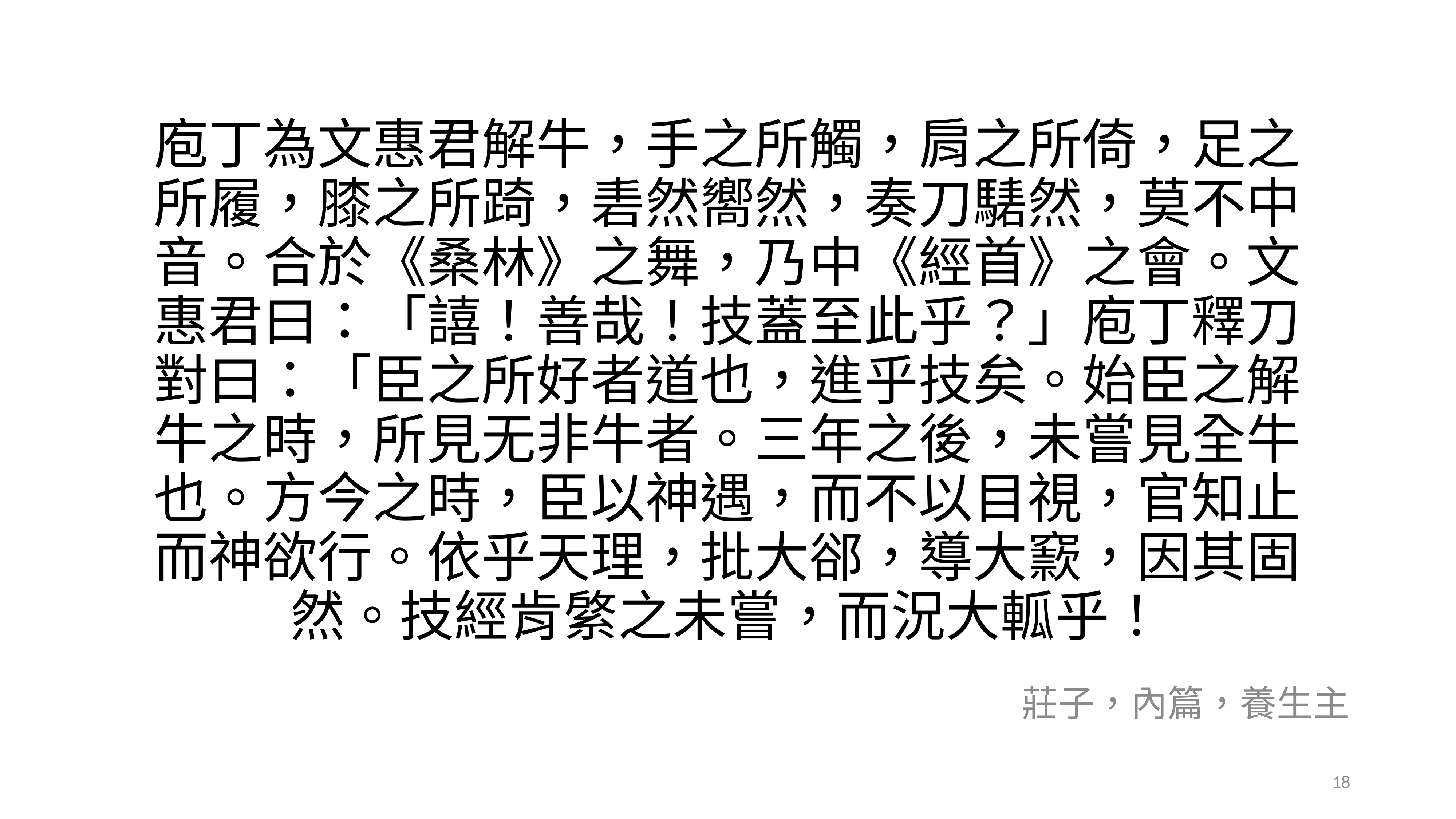

# 庖丁為文惠君解牛，手之所觸，肩之所倚，足之所履，膝之所踦，砉然嚮然，奏刀騞然，莫不中音。合於《桑林》之舞，乃中《經首》之會。文惠君曰：「譆！善哉！技蓋至此乎？」庖丁釋刀對曰：「臣之所好者道也，進乎技矣。始臣之解牛之時，所見无非牛者。三年之後，未嘗見全牛也。方今之時，臣以神遇，而不以目視，官知止而神欲行。依乎天理，批大郤，導大窾，因其固然。技經肯綮之未嘗，而況大軱乎！
莊子，內篇，養生主
18